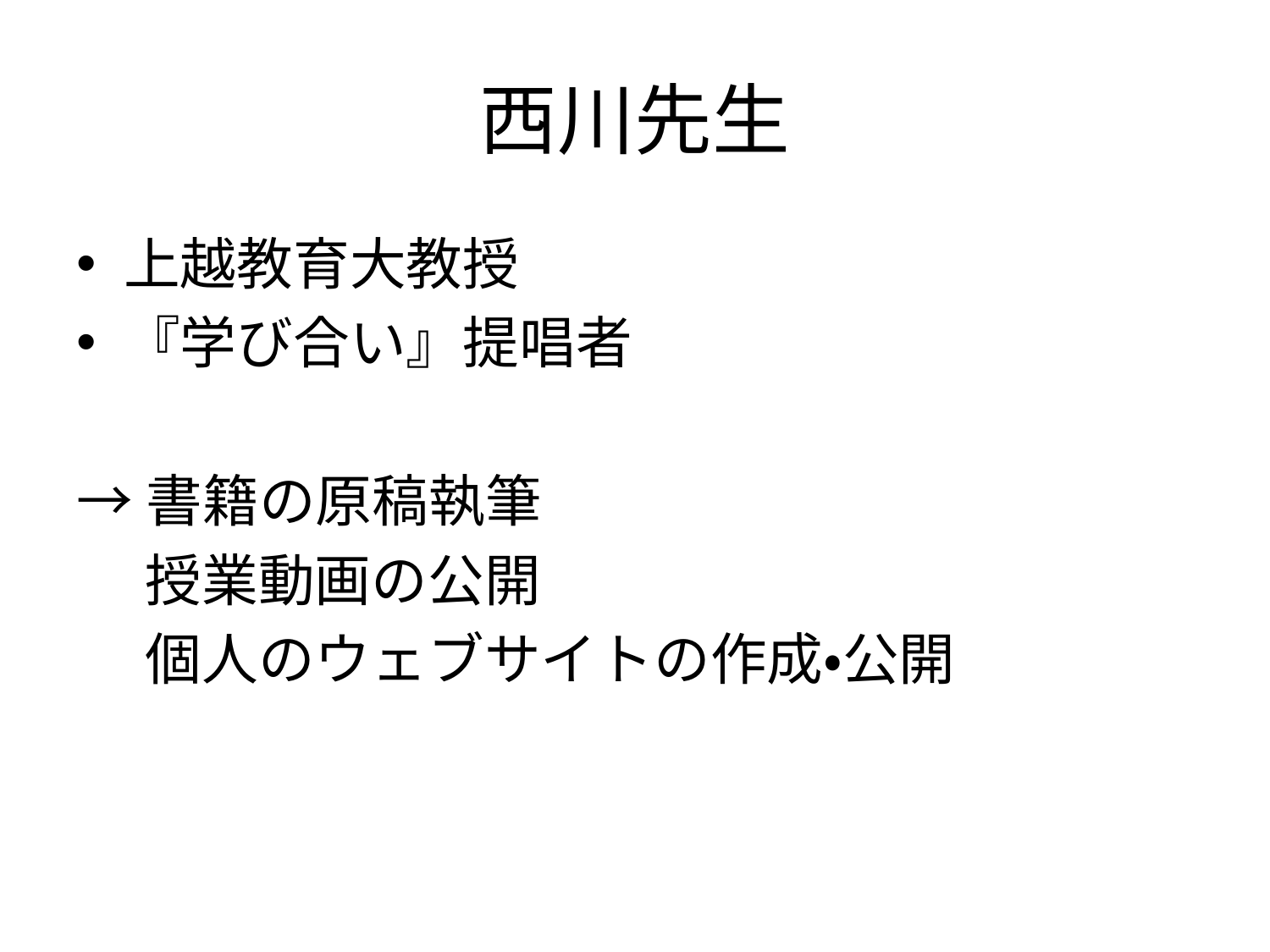

# 西川先生
上越教育大教授
『学び合い』提唱者

→書籍の原稿執筆
　 授業動画の公開
　 個人のウェブサイトの作成・公開